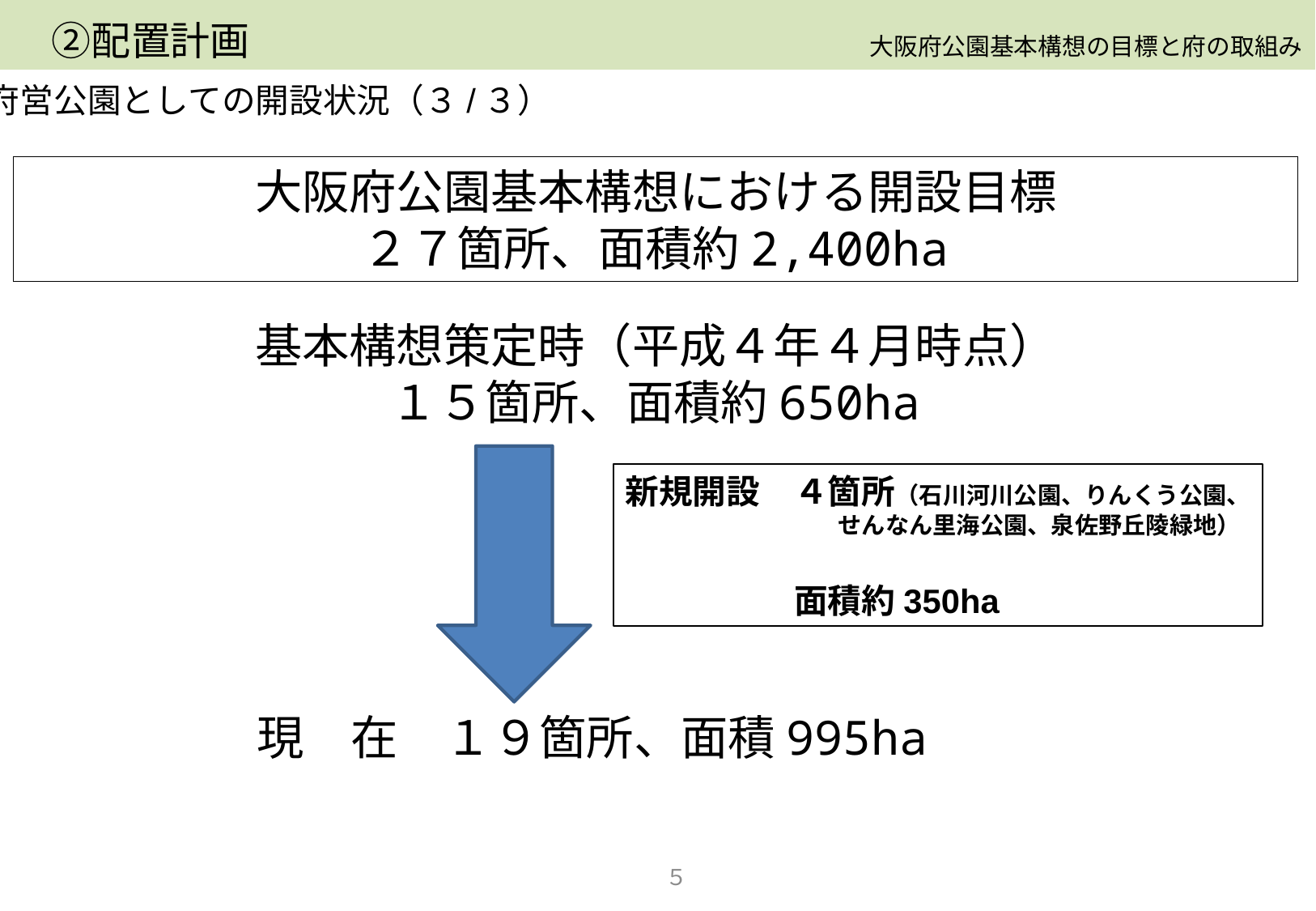

②配置計画
　大阪府公園基本構想の目標と府の取組み
府営公園としての開設状況（３/３）
大阪府公園基本構想における開設目標
２７箇所、面積約2,400ha
基本構想策定時（平成４年４月時点）
１５箇所、面積約650ha

新規開設　４箇所（石川河川公園、りんくう公園、
　　　　　　　　　せんなん里海公園、泉佐野丘陵緑地）

　　　　　面積約350ha
　　　　　現　在　１９箇所、面積995ha
５